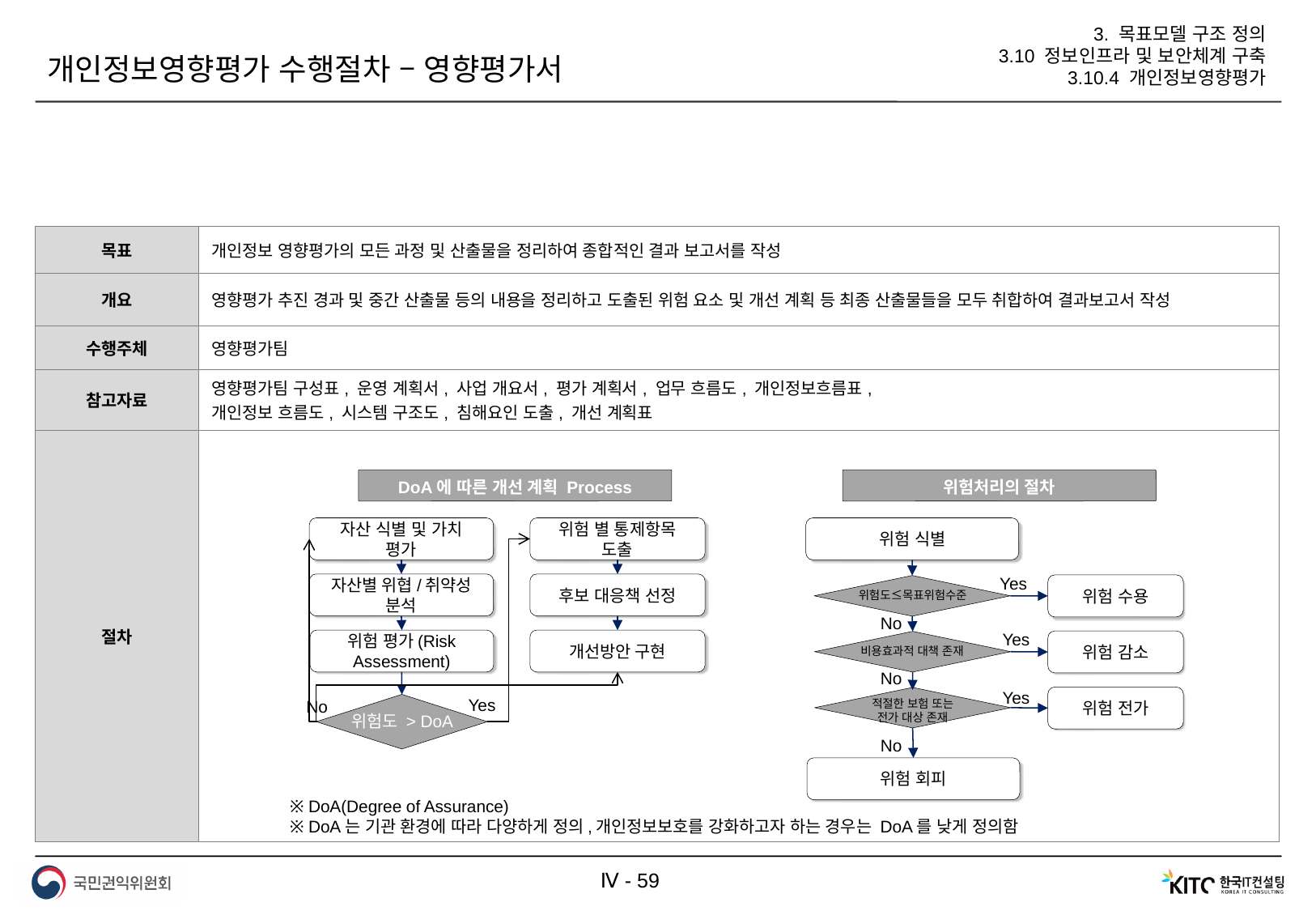

3. 목표모델 구조 정의
3.10 정보인프라 및 보안체계 구축
3.10.4 개인정보영향평가
개인정보영향평가 수행절차 – 영향평가서
| 목표 | 개인정보 영향평가의 모든 과정 및 산출물을 정리하여 종합적인 결과 보고서를 작성 |
| --- | --- |
| 개요 | 영향평가 추진 경과 및 중간 산출물 등의 내용을 정리하고 도출된 위험 요소 및 개선 계획 등 최종 산출물들을 모두 취합하여 결과보고서 작성 |
| 수행주체 | 영향평가팀 |
| 참고자료 | 영향평가팀 구성표, 운영 계획서, 사업 개요서, 평가 계획서, 업무 흐름도, 개인정보흐름표, 개인정보 흐름도, 시스템 구조도, 침해요인 도출, 개선 계획표 |
| 절차 |  |
DoA에 따른 개선 계획 Process
위험처리의 절차
자산 식별 및 가치 평가
위험 별 통제항목 도출
위험 식별
Yes
자산별 위협/취약성 분석
후보 대응책 선정
위험 수용

위험도≤목표위험수준
No
Yes
위험 평가(Risk Assessment)
개선방안 구현
위험 감소

비용효과적 대책 존재
No
Yes
위험 전가

Yes
적절한 보험 또는
전가 대상 존재
No

위험도 > DoA
No
위험 회피
※ DoA(Degree of Assurance)
※ DoA는 기관 환경에 따라 다양하게 정의,개인정보보호를 강화하고자 하는 경우는 DoA를 낮게 정의함